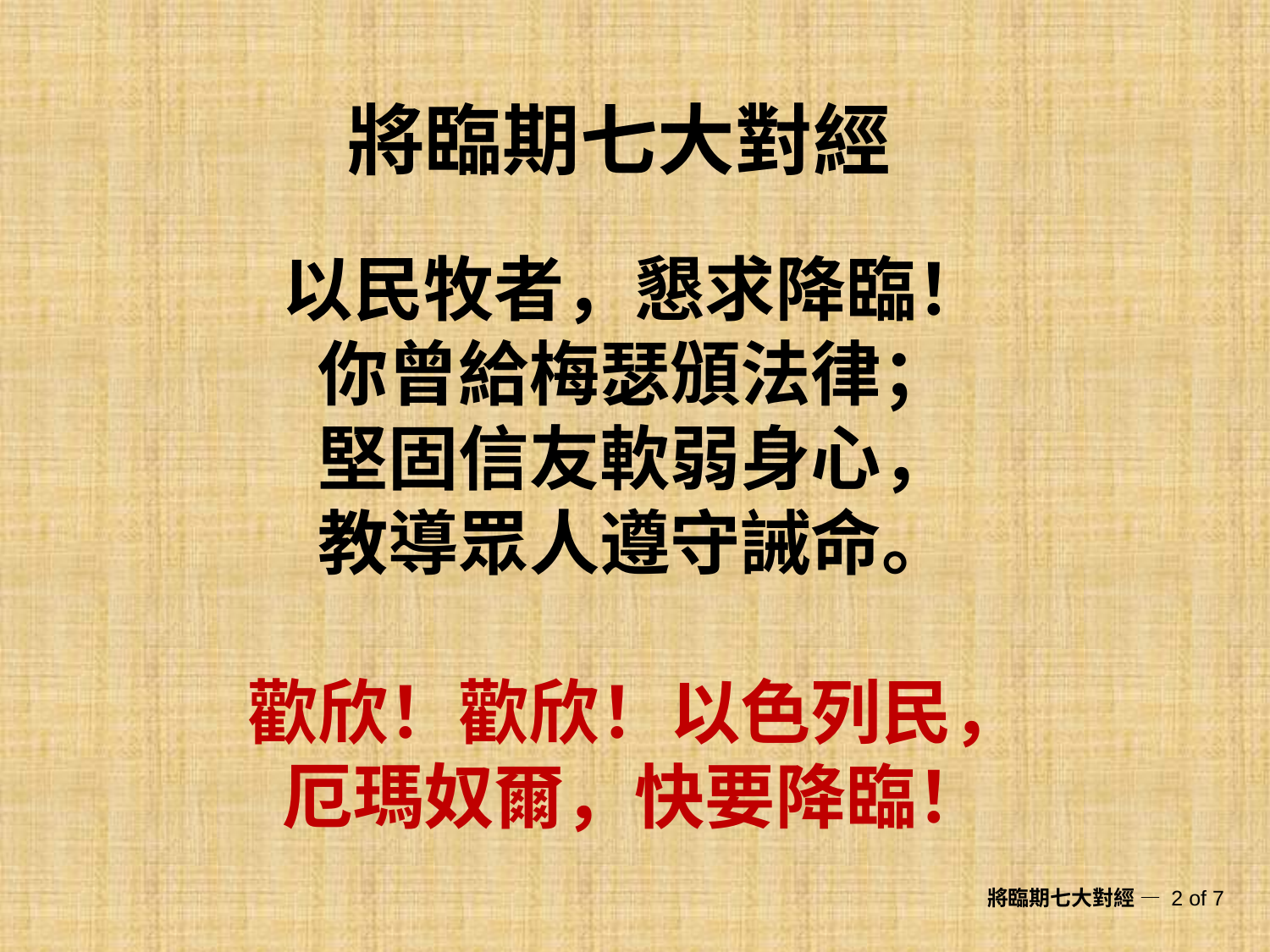

將臨期七大對經
以民牧者，懇求降臨！
你曾給梅瑟頒法律；
堅固信友軟弱身心，
教導眾人遵守誡命。

歡欣！歡欣！以色列民，
厄瑪奴爾，快要降臨！
將臨期七大對經 — 2 of 7